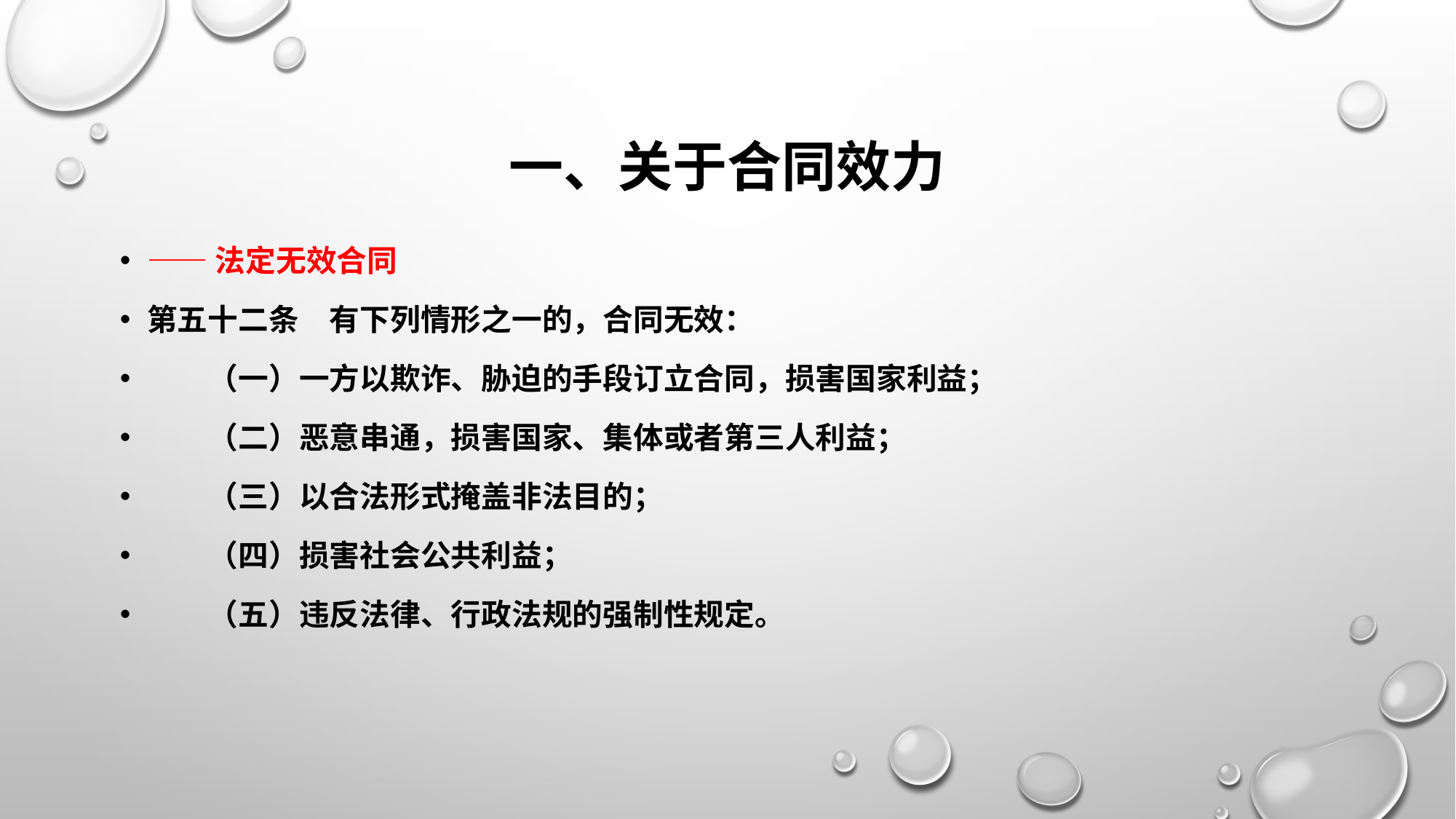

# 一、关于合同效力
——法定无效合同
第五十二条　有下列情形之一的，合同无效：
　　（一）一方以欺诈、胁迫的手段订立合同，损害国家利益；
　　（二）恶意串通，损害国家、集体或者第三人利益；
　　（三）以合法形式掩盖非法目的；
　　（四）损害社会公共利益；
　　（五）违反法律、行政法规的强制性规定。